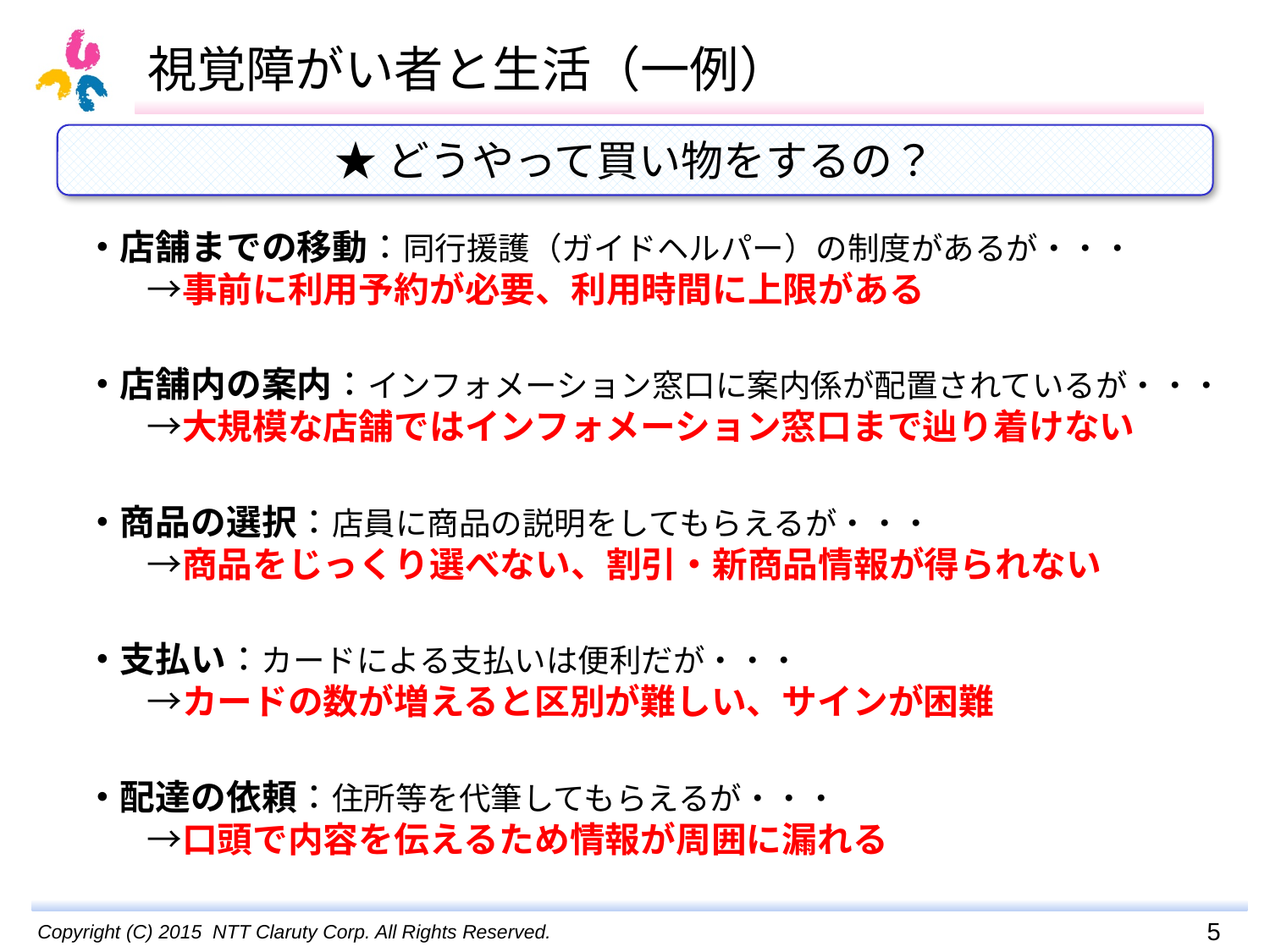

# 視覚障がい者と生活（一例）
★どうやって買い物をするの？
・店舗までの移動：同行援護（ガイドヘルパー）の制度があるが・・・
→事前に利用予約が必要、利用時間に上限がある
・店舗内の案内：インフォメーション窓口に案内係が配置されているが・・・
→大規模な店舗ではインフォメーション窓口まで辿り着けない
・商品の選択：店員に商品の説明をしてもらえるが・・・
→商品をじっくり選べない、割引・新商品情報が得られない
・支払い：カードによる支払いは便利だが・・・
→カードの数が増えると区別が難しい、サインが困難
・配達の依頼：住所等を代筆してもらえるが・・・
→口頭で内容を伝えるため情報が周囲に漏れる